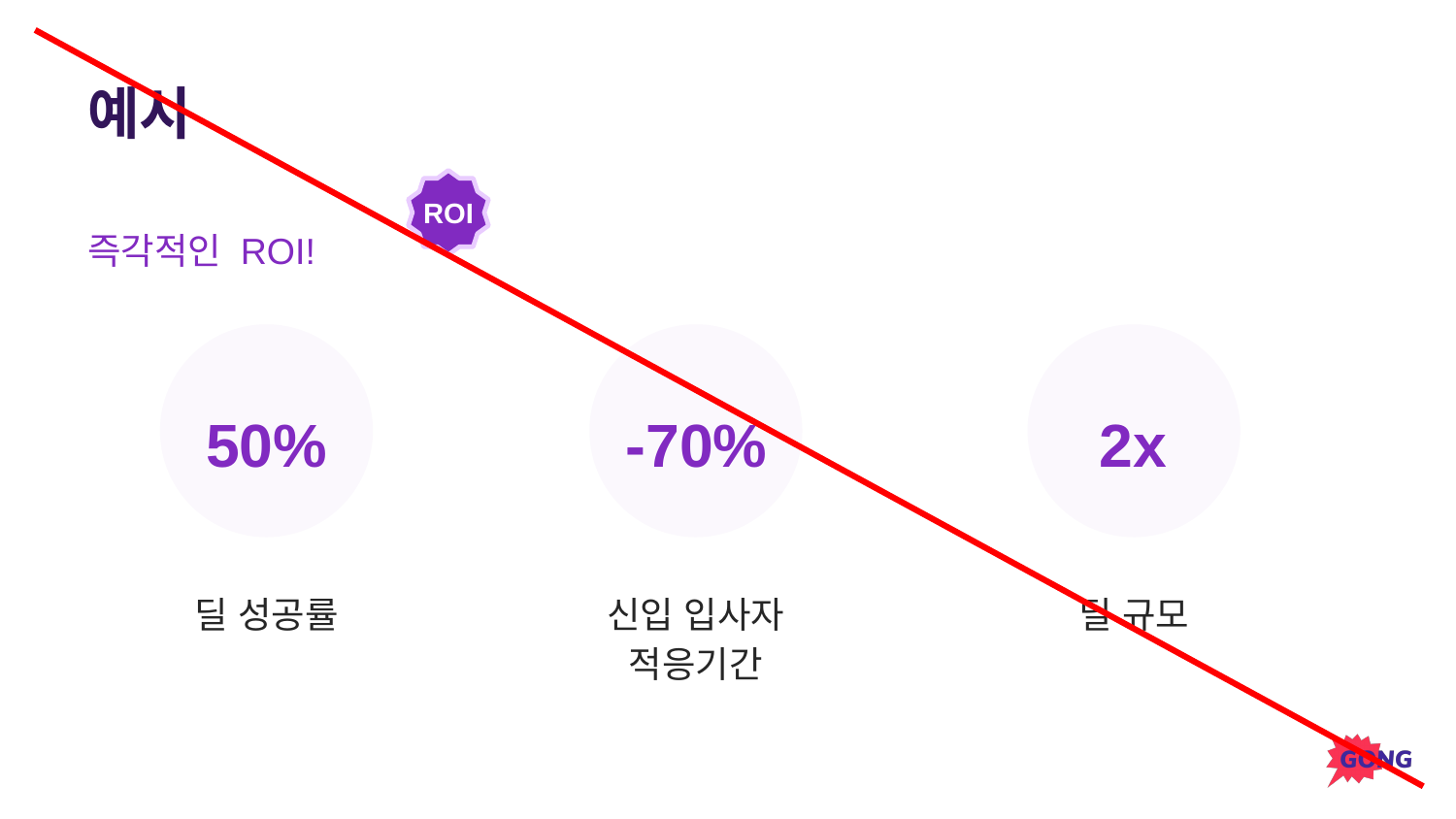

예시
ROI
즉각적인 ROI!

50%
-70%
2x
딜 성공률
신입 입사자 적응기간
딜 규모